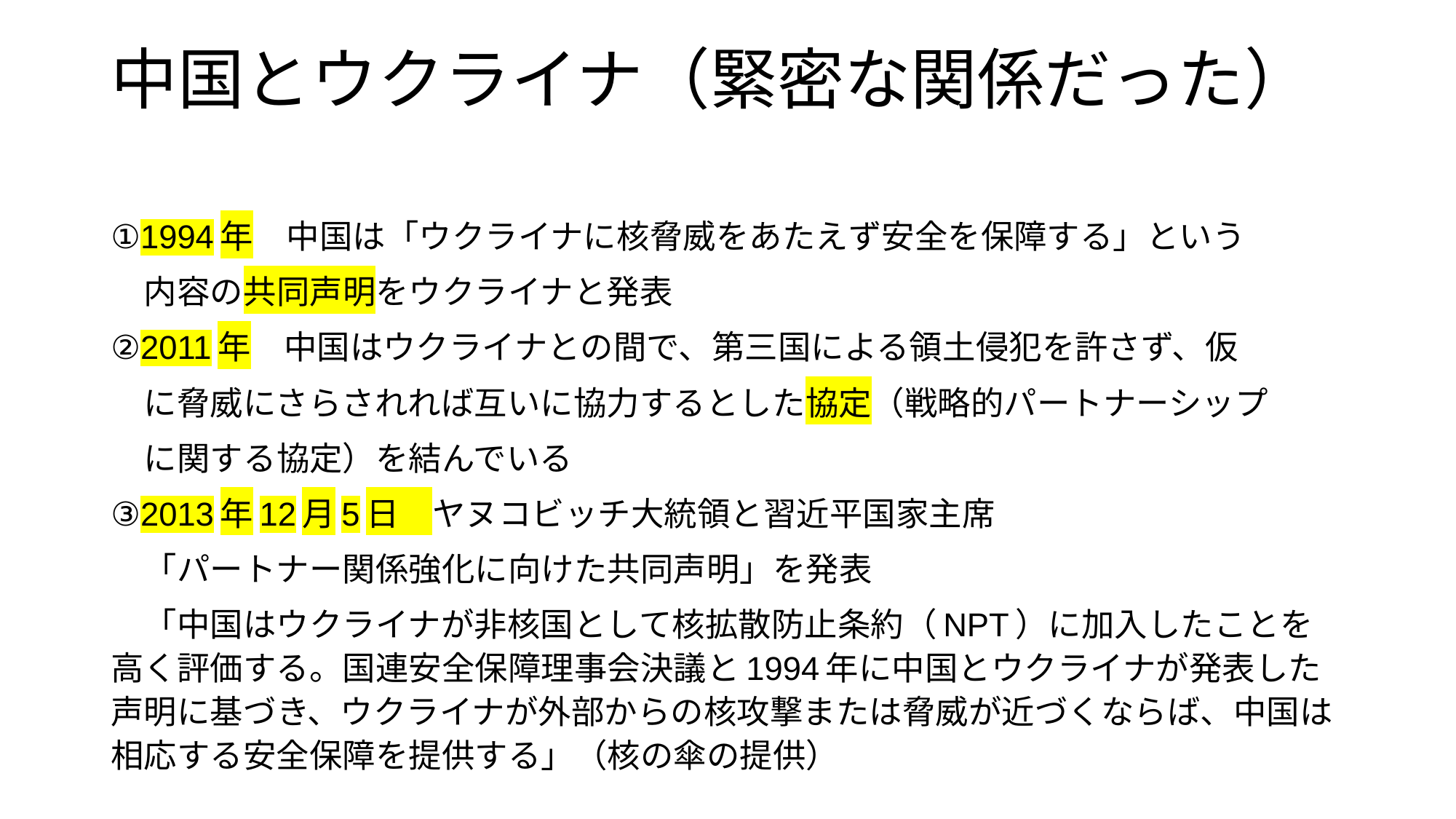

# 中国とウクライナ（緊密な関係だった）
①1994年　中国は「ウクライナに核脅威をあたえず安全を保障する」という
　内容の共同声明をウクライナと発表
②2011年　中国はウクライナとの間で、第三国による領土侵犯を許さず、仮
　に脅威にさらされれば互いに協力するとした協定（戦略的パートナーシップ
　に関する協定）を結んでいる
③2013年12月5日　ヤヌコビッチ大統領と習近平国家主席
　「パートナー関係強化に向けた共同声明」を発表
　「中国はウクライナが非核国として核拡散防止条約（NPT）に加入したことを高く評価する。国連安全保障理事会決議と1994年に中国とウクライナが発表した声明に基づき、ウクライナが外部からの核攻撃または脅威が近づくならば、中国は相応する安全保障を提供する」（核の傘の提供）